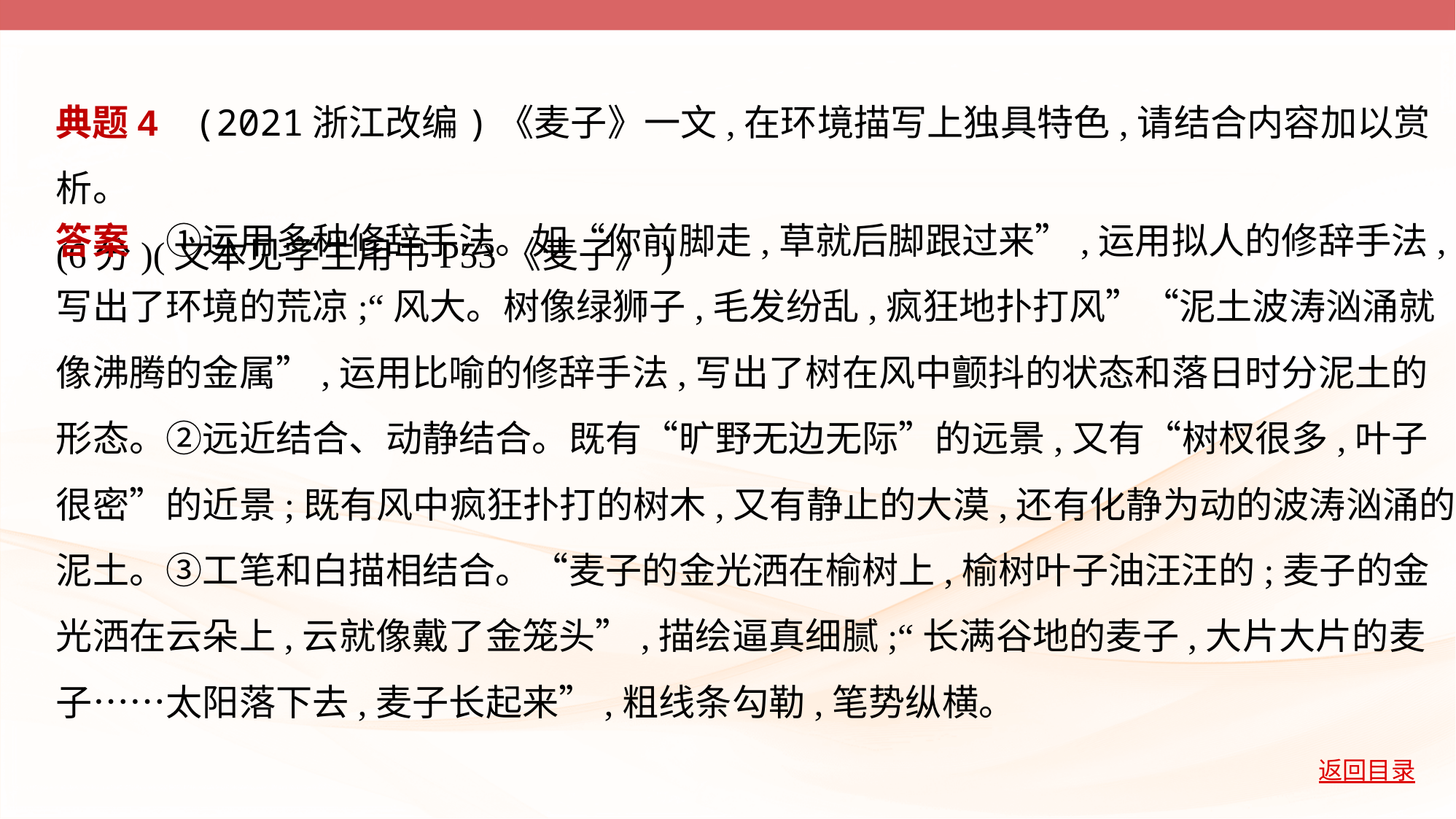

典题4    (2021浙江改编)《麦子》一文,在环境描写上独具特色,请结合内容加以赏析。
(6分)(文本见学生用书P53《麦子》)

答案　①运用多种修辞手法。如“你前脚走,草就后脚跟过来”,运用拟人的修辞手法,
写出了环境的荒凉;“风大。树像绿狮子,毛发纷乱,疯狂地扑打风”“泥土波涛汹涌就
像沸腾的金属”,运用比喻的修辞手法,写出了树在风中颤抖的状态和落日时分泥土的
形态。②远近结合、动静结合。既有“旷野无边无际”的远景,又有“树杈很多,叶子
很密”的近景;既有风中疯狂扑打的树木,又有静止的大漠,还有化静为动的波涛汹涌的
泥土。③工笔和白描相结合。“麦子的金光洒在榆树上,榆树叶子油汪汪的;麦子的金
光洒在云朵上,云就像戴了金笼头”,描绘逼真细腻;“长满谷地的麦子,大片大片的麦
子……太阳落下去,麦子长起来”,粗线条勾勒,笔势纵横。